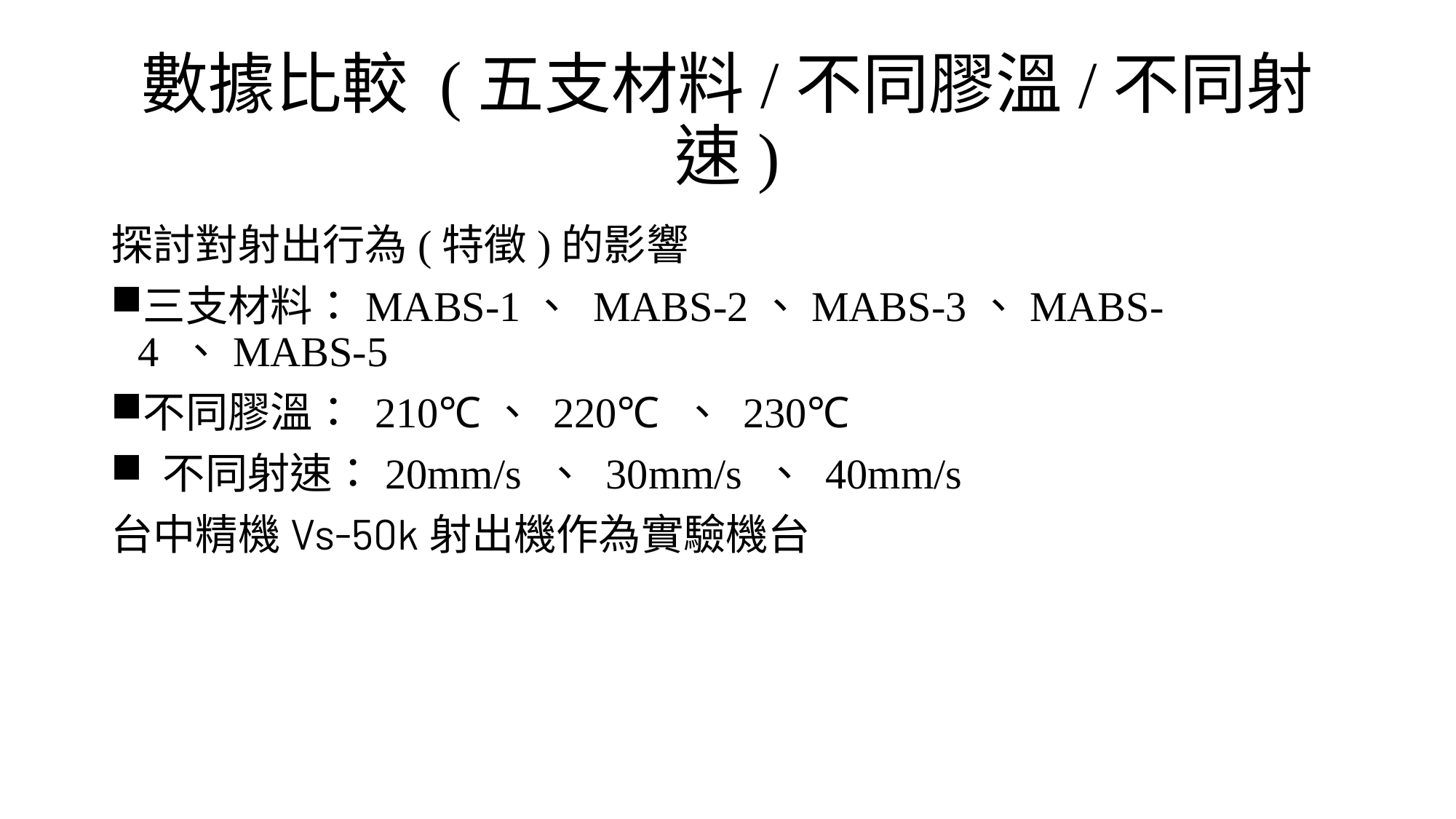

# 數據比較 (五支材料/不同膠溫/不同射速)
探討對射出行為(特徵)的影響
三支材料：MABS-1、 MABS-2、MABS-3、MABS-4 、MABS-5
不同膠溫： 210℃、 220℃ 、 230℃
 不同射速：20mm/s 、 30mm/s 、 40mm/s
台中精機Vs-50k射出機作為實驗機台